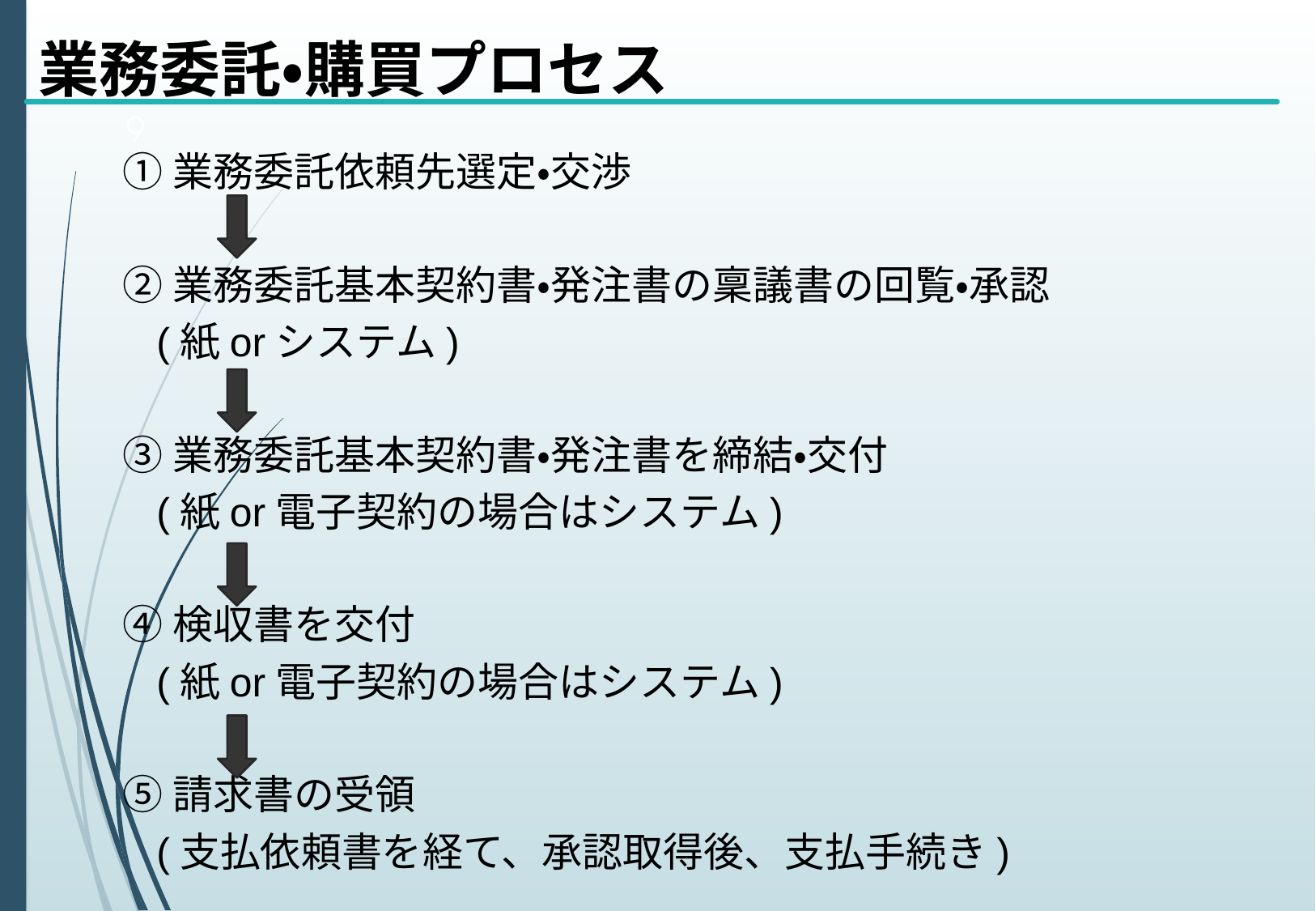

業務委託・購買プロセス
9

①業務委託依頼先選定・交渉

②業務委託基本契約書・発注書の稟議書の回覧・承認
   (紙orシステム)

③業務委託基本契約書・発注書を締結・交付
   (紙or電子契約の場合はシステム)

④検収書を交付
   (紙or電子契約の場合はシステム)

⑤請求書の受領
   (支払依頼書を経て、承認取得後、支払手続き)